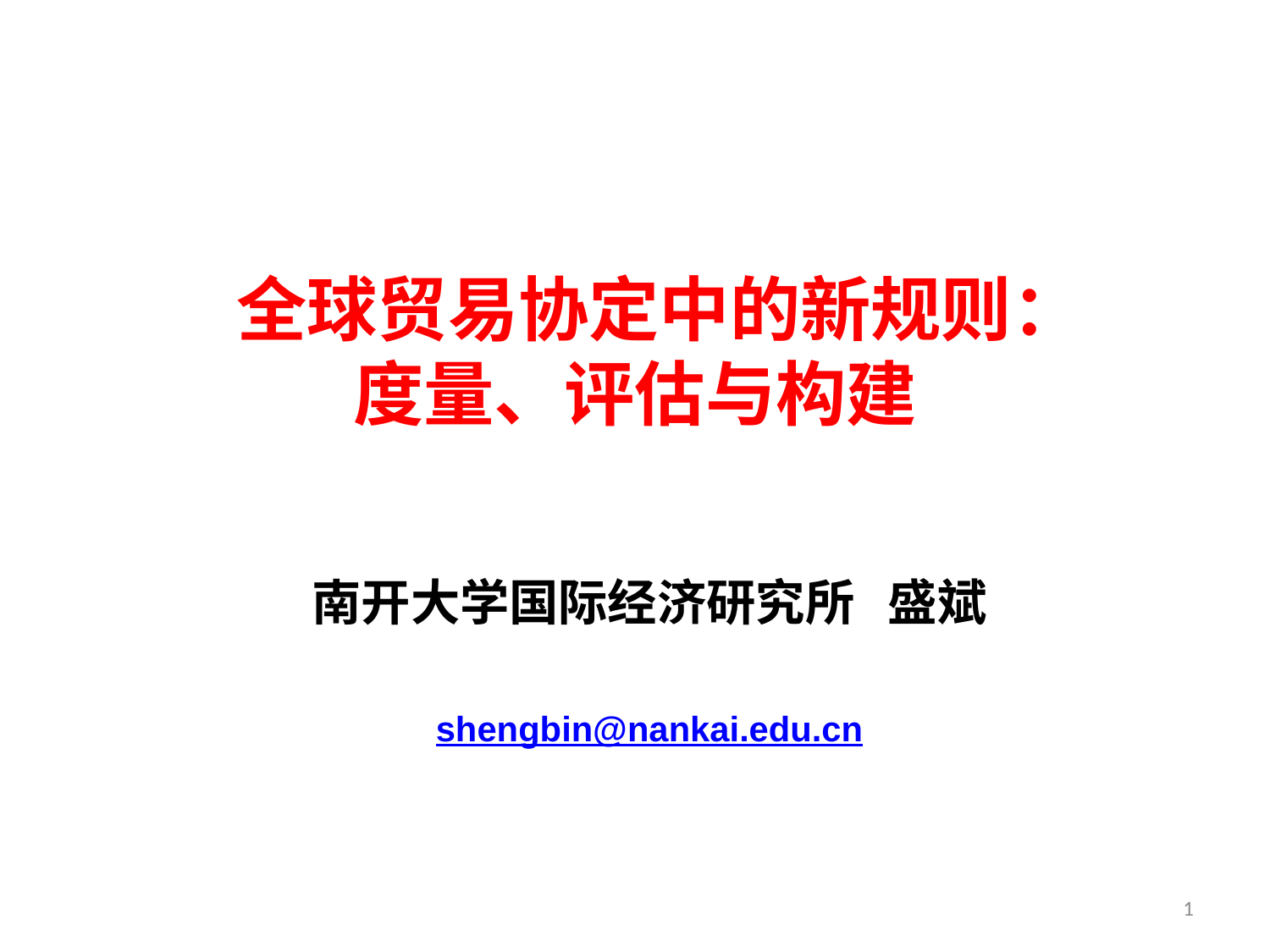

# 全球贸易协定中的新规则： 度量、评估与构建

南开大学国际经济研究所   盛斌

shengbin@nankai.edu.cn

1